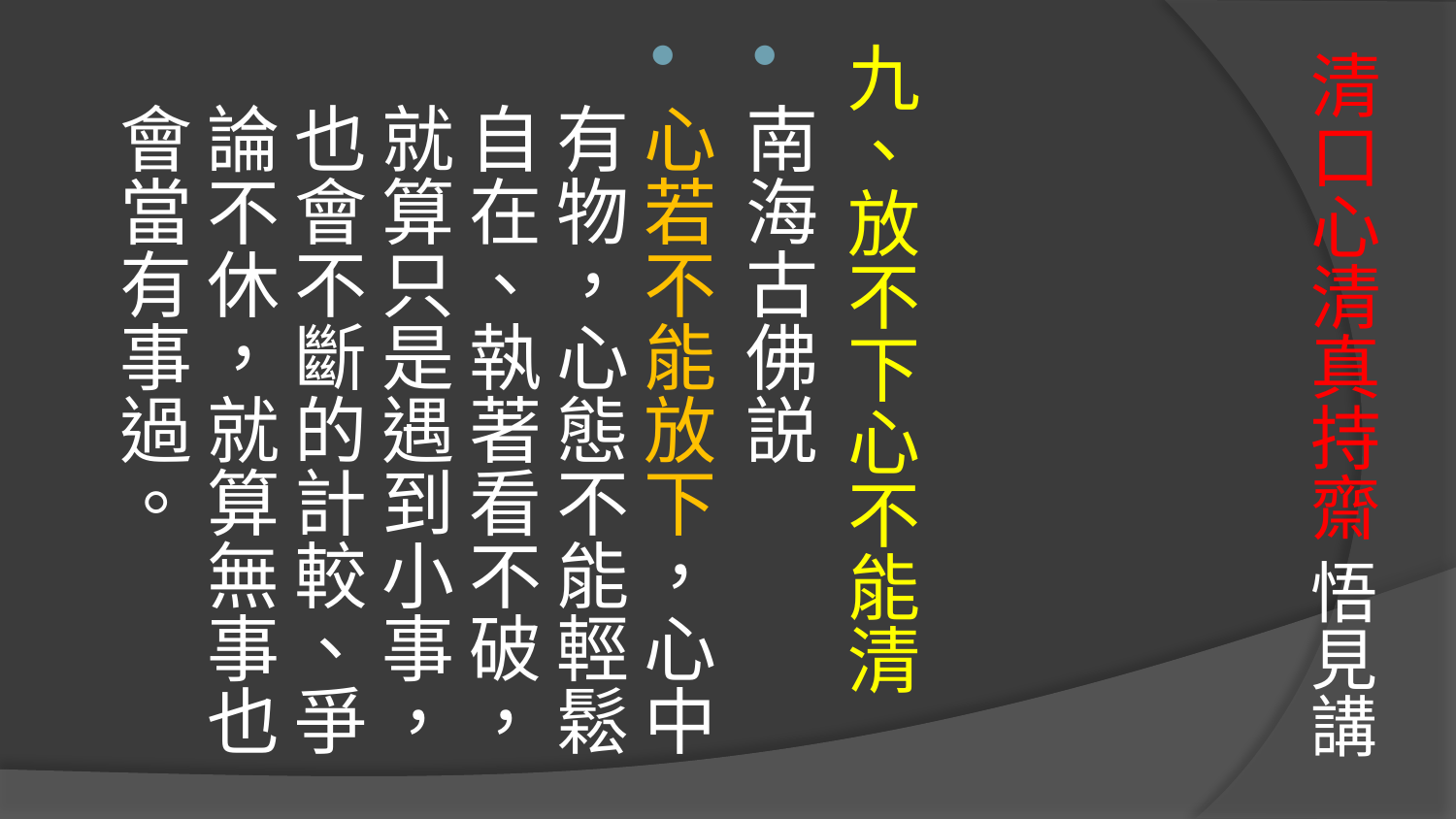

九、放不下心不能清
南海古佛説
心若不能放下，心中有物，心態不能輕鬆自在、執著看不破，就算只是遇到小事，也會不斷的計較、爭論不休，就算無事也會當有事過。

# 清口心清真持齋 悟見講